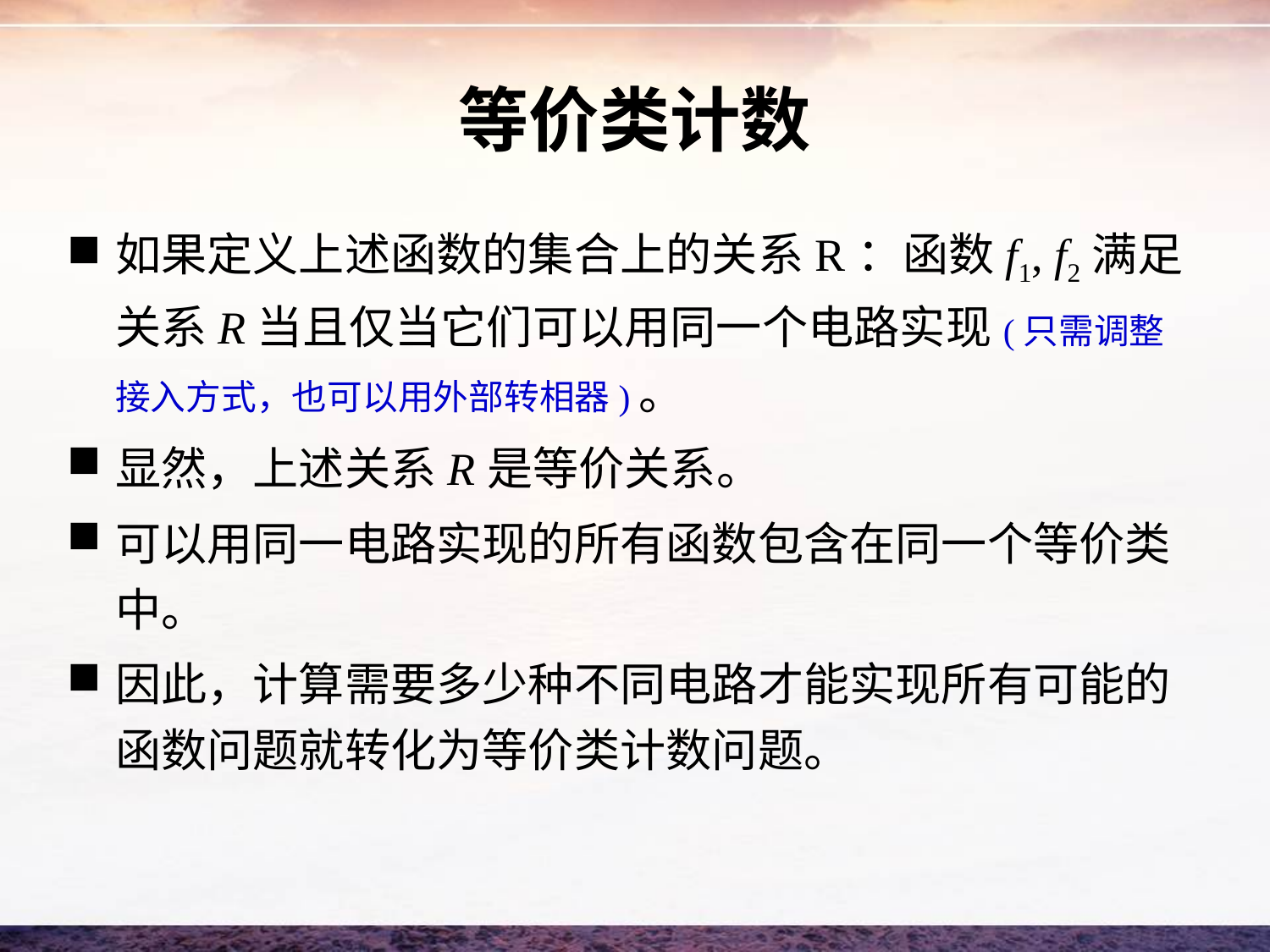

# 等价类计数
如果定义上述函数的集合上的关系R：函数f1, f2满足关系R当且仅当它们可以用同一个电路实现(只需调整接入方式，也可以用外部转相器)。
显然，上述关系R是等价关系。
可以用同一电路实现的所有函数包含在同一个等价类中。
因此，计算需要多少种不同电路才能实现所有可能的函数问题就转化为等价类计数问题。